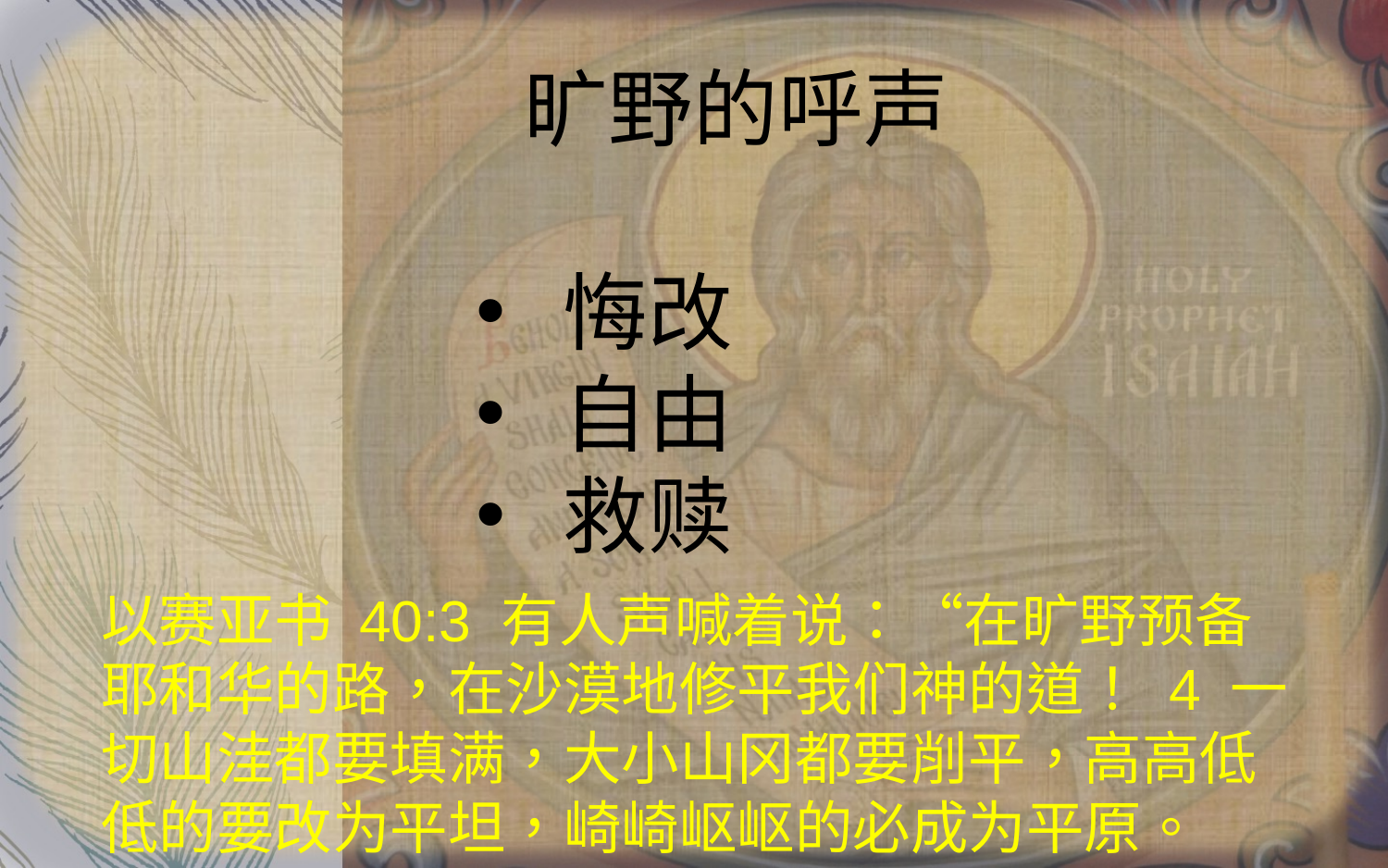

旷野的呼声

悔改
自由
救赎
以赛亚书 40:3 有人声喊着说：“在旷野预备耶和华的路，在沙漠地修平我们神的道！ 4 一切山洼都要填满，大小山冈都要削平，高高低低的要改为平坦，崎崎岖岖的必成为平原。